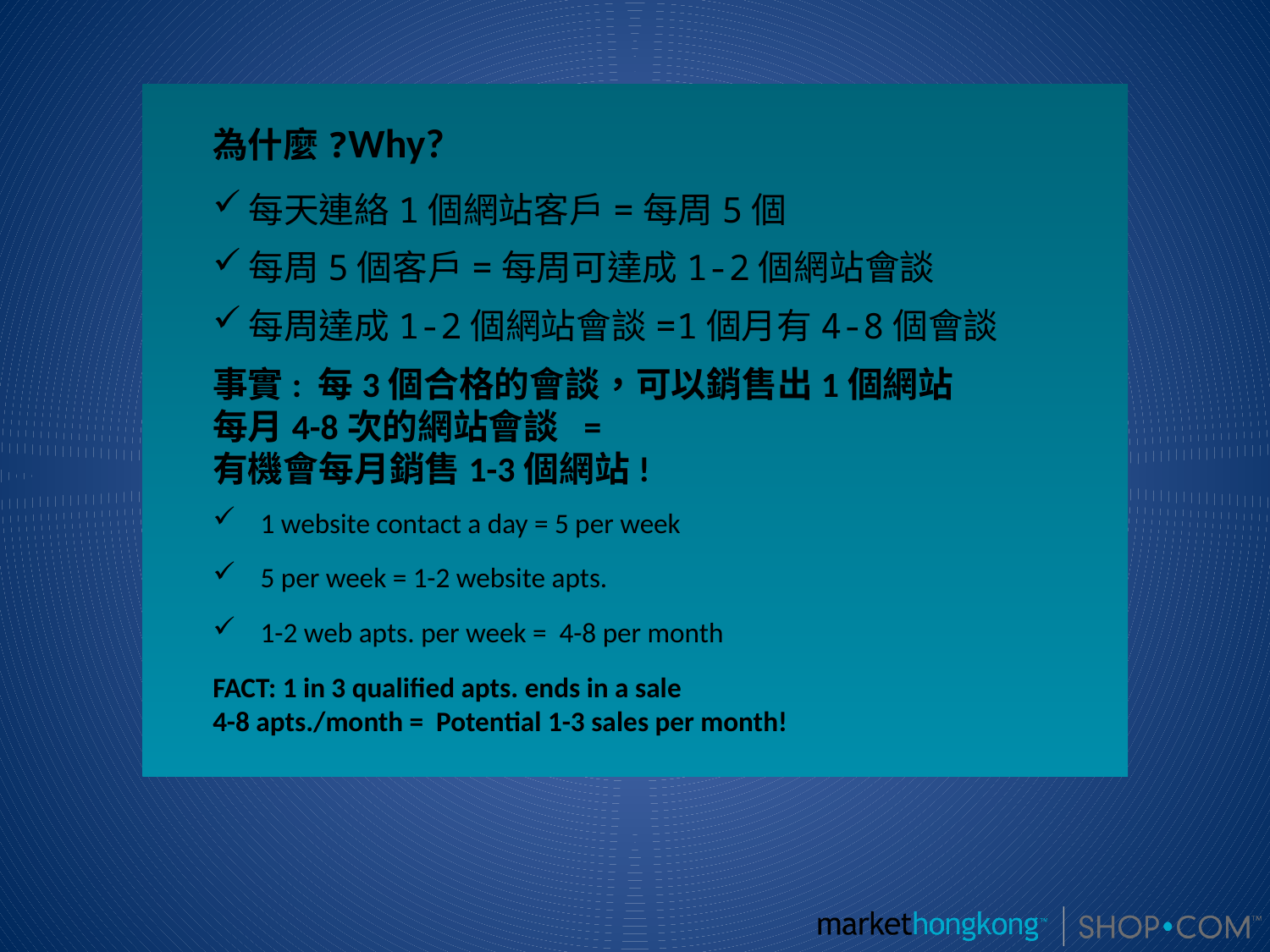

為什麼?Why?
每天連絡1個網站客戶=每周5個
每周5個客戶=每周可達成1-2個網站會談
每周達成1-2個網站會談=1個月有4-8個會談
事實: 每3個合格的會談，可以銷售出1個網站
每月4-8次的網站會談  =
有機會每月銷售1-3個網站!
1 website contact a day = 5 per week
5 per week = 1-2 website apts.
1-2 web apts. per week =  4-8 per month
FACT: 1 in 3 qualified apts. ends in a sale
4-8 apts./month =  Potential 1-3 sales per month!